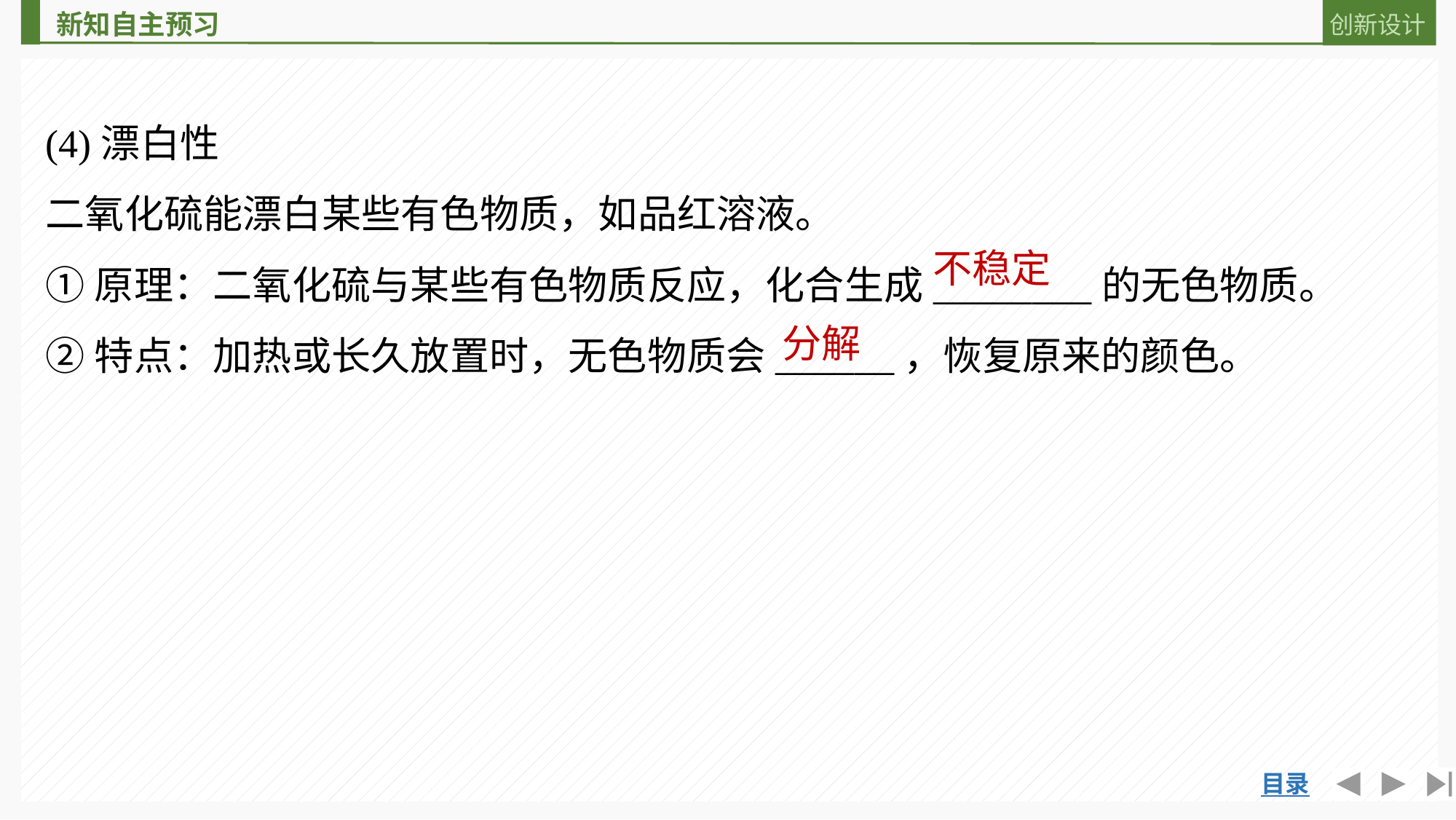

(4)漂白性
二氧化硫能漂白某些有色物质，如品红溶液。
①原理：二氧化硫与某些有色物质反应，化合生成________的无色物质。
②特点：加热或长久放置时，无色物质会______，恢复原来的颜色。
不稳定
分解